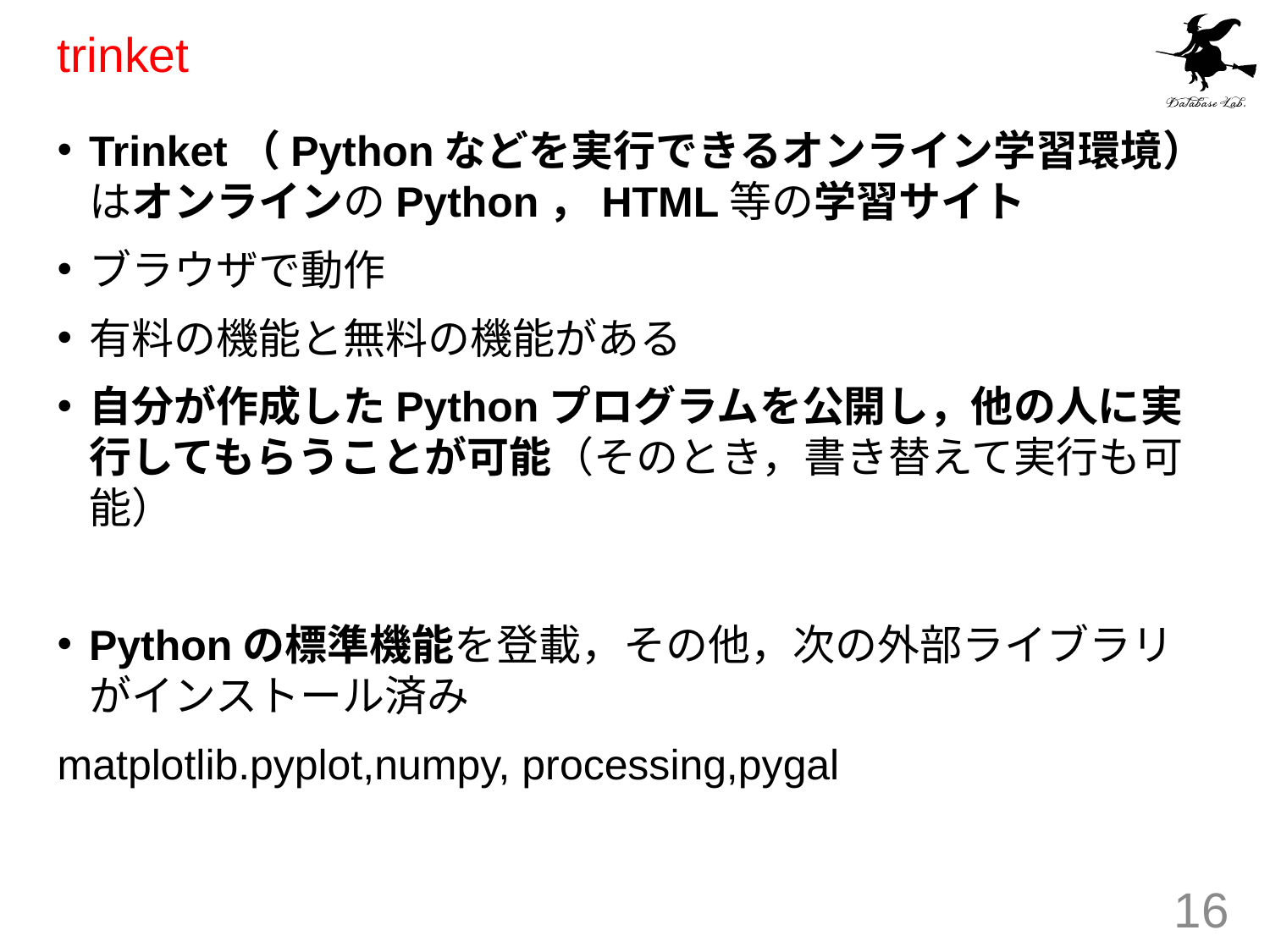

# trinket
Trinket（Pythonなどを実行できるオンライン学習環境）はオンラインのPython，HTML等の学習サイト
ブラウザで動作
有料の機能と無料の機能がある
自分が作成したPythonプログラムを公開し，他の人に実行してもらうことが可能（そのとき，書き替えて実行も可能）

Pythonの標準機能を登載，その他，次の外部ライブラリがインストール済み
matplotlib.pyplot,numpy, processing,pygal

16